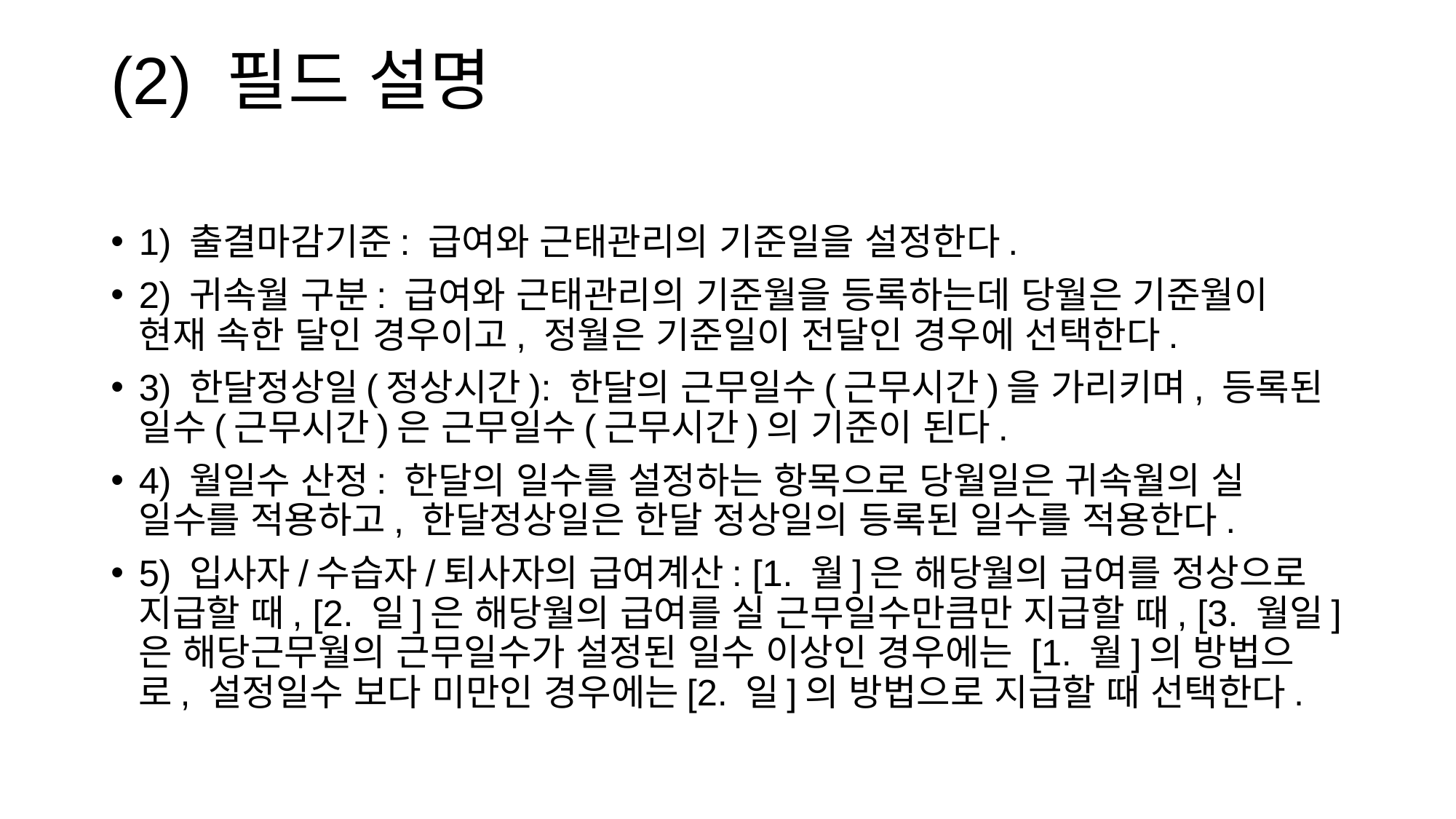

# (2) 필드 설명
1) 출결마감기준: 급여와 근태관리의 기준일을 설정한다.
2) 귀속월 구분: 급여와 근태관리의 기준월을 등록하는데 당월은 기준월이 현재 속한 달인 경우이고, 정월은 기준일이 전달인 경우에 선택한다.
3) 한달정상일(정상시간): 한달의 근무일수(근무시간)을 가리키며, 등록된 일수(근무시간)은 근무일수(근무시간)의 기준이 된다.
4) 월일수 산정: 한달의 일수를 설정하는 항목으로 당월일은 귀속월의 실 일수를 적용하고, 한달정상일은 한달 정상일의 등록된 일수를 적용한다.
5) 입사자/수습자/퇴사자의 급여계산: [1. 월]은 해당월의 급여를 정상으로 지급할 때, [2. 일]은 해당월의 급여를 실 근무일수만큼만 지급할 때, [3. 월일]은 해당근무월의 근무일수가 설정된 일수 이상인 경우에는 [1. 월]의 방법으로, 설정일수 보다 미만인 경우에는[2. 일]의 방법으로 지급할 때 선택한다.